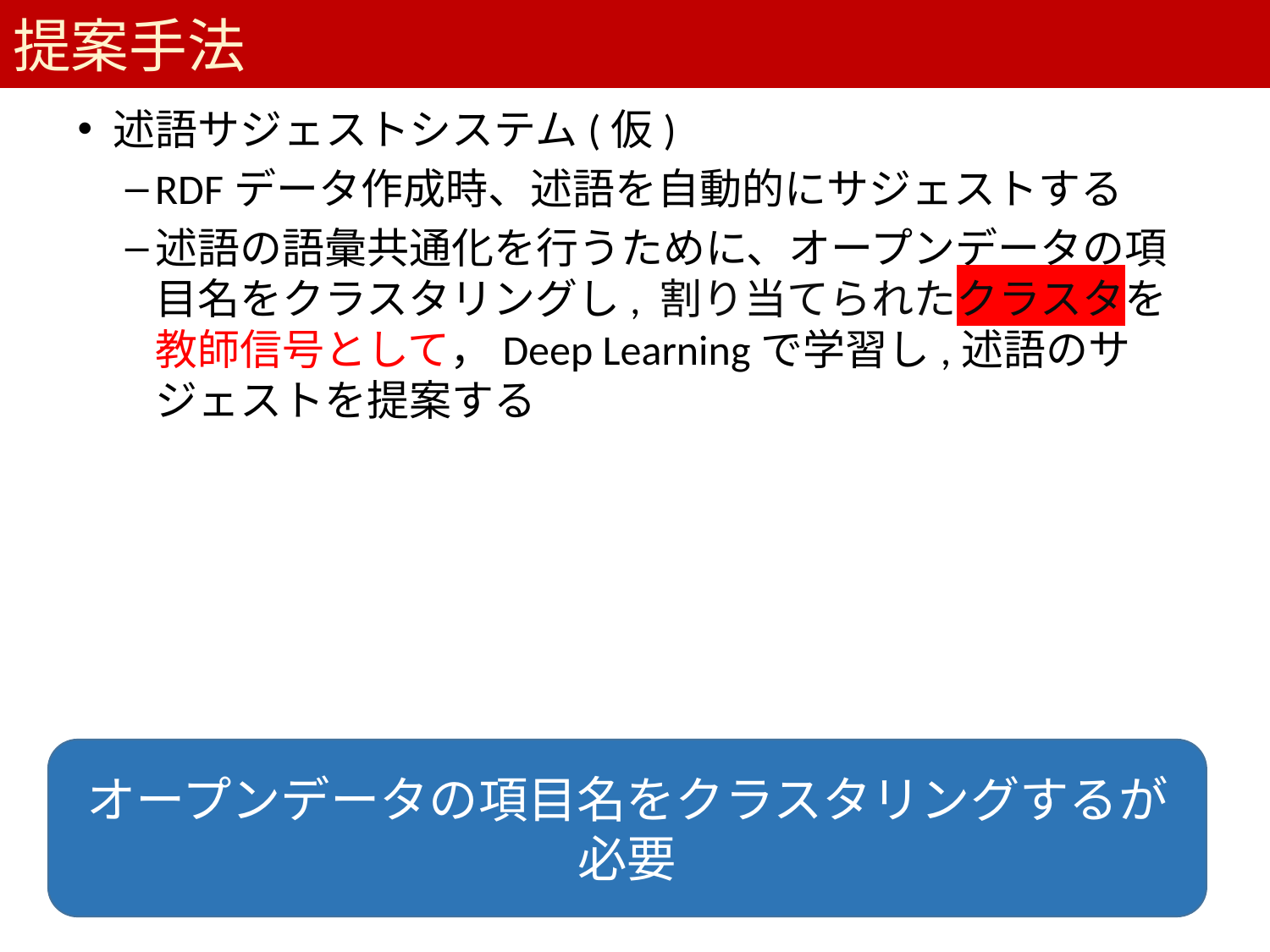

# 提案手法
述語サジェストシステム(仮)
RDFデータ作成時、述語を自動的にサジェストする
述語の語彙共通化を行うために、オープンデータの項目名をクラスタリングし, 割り当てられたクラスタを教師信号として，Deep Learningで学習し,述語のサジェストを提案する

オープンデータの項目名をクラスタリングするが必要
16